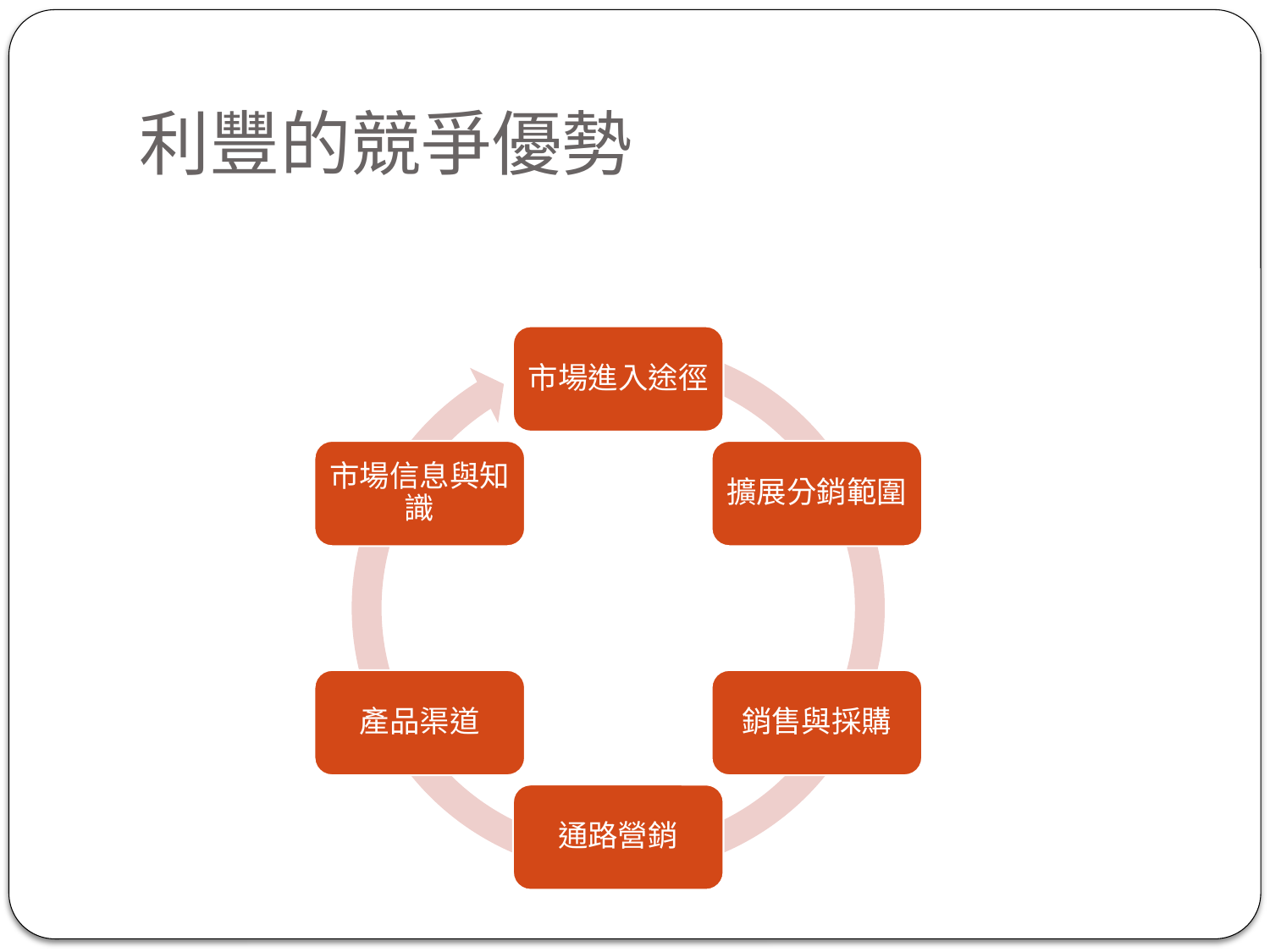

# 利豐的競爭優勢

市場進入途徑
擴展分銷範圍
銷售與採購
通路營銷
產品渠道
市場信息與知識